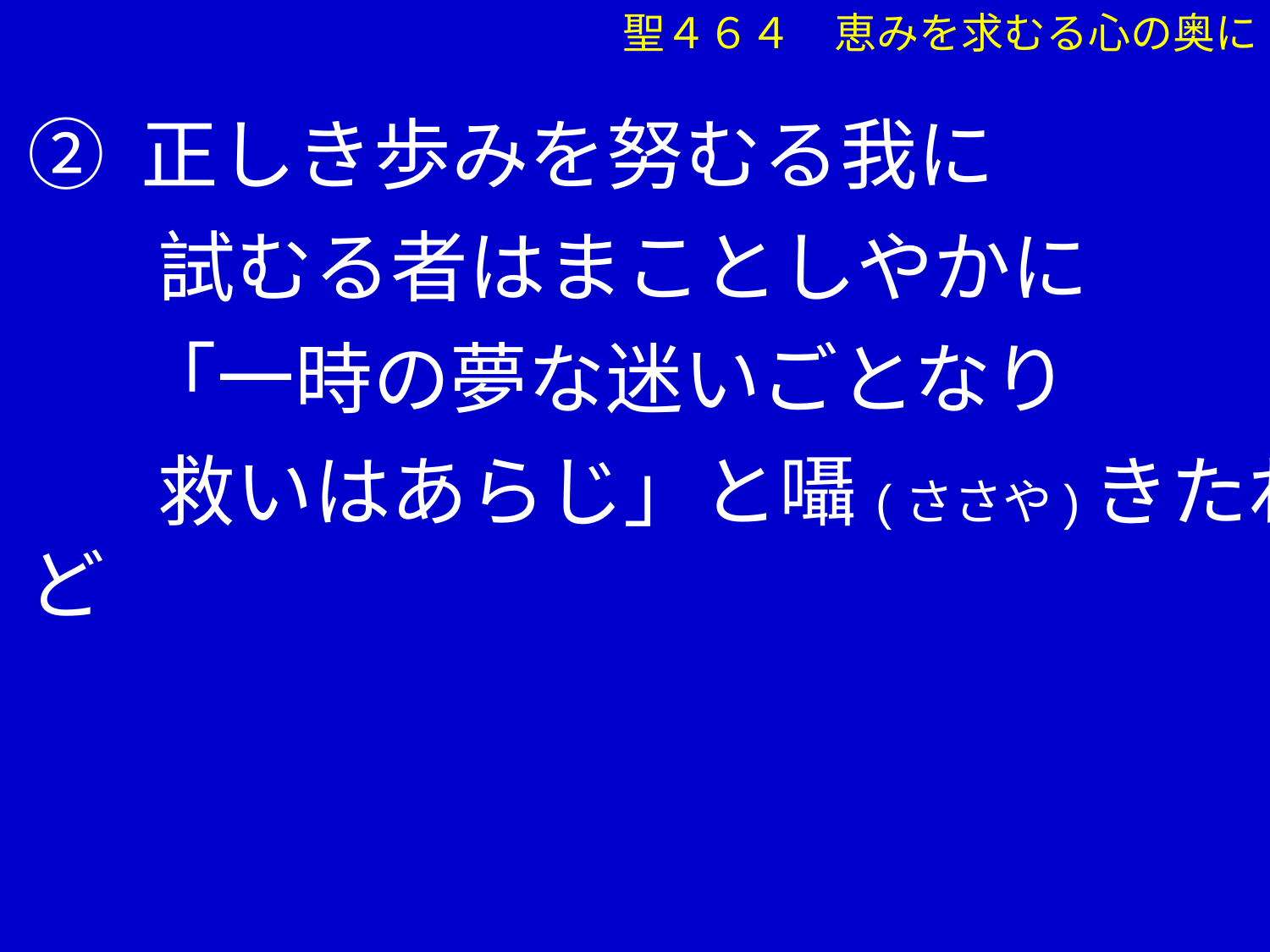

聖４６４　恵みを求むる心の奥に
② 正しき歩みを努むる我に
  　試むる者はまことしやかに
　  「一時の夢な迷いごとなり
  　救いはあらじ」と囁(ささや)きたれど